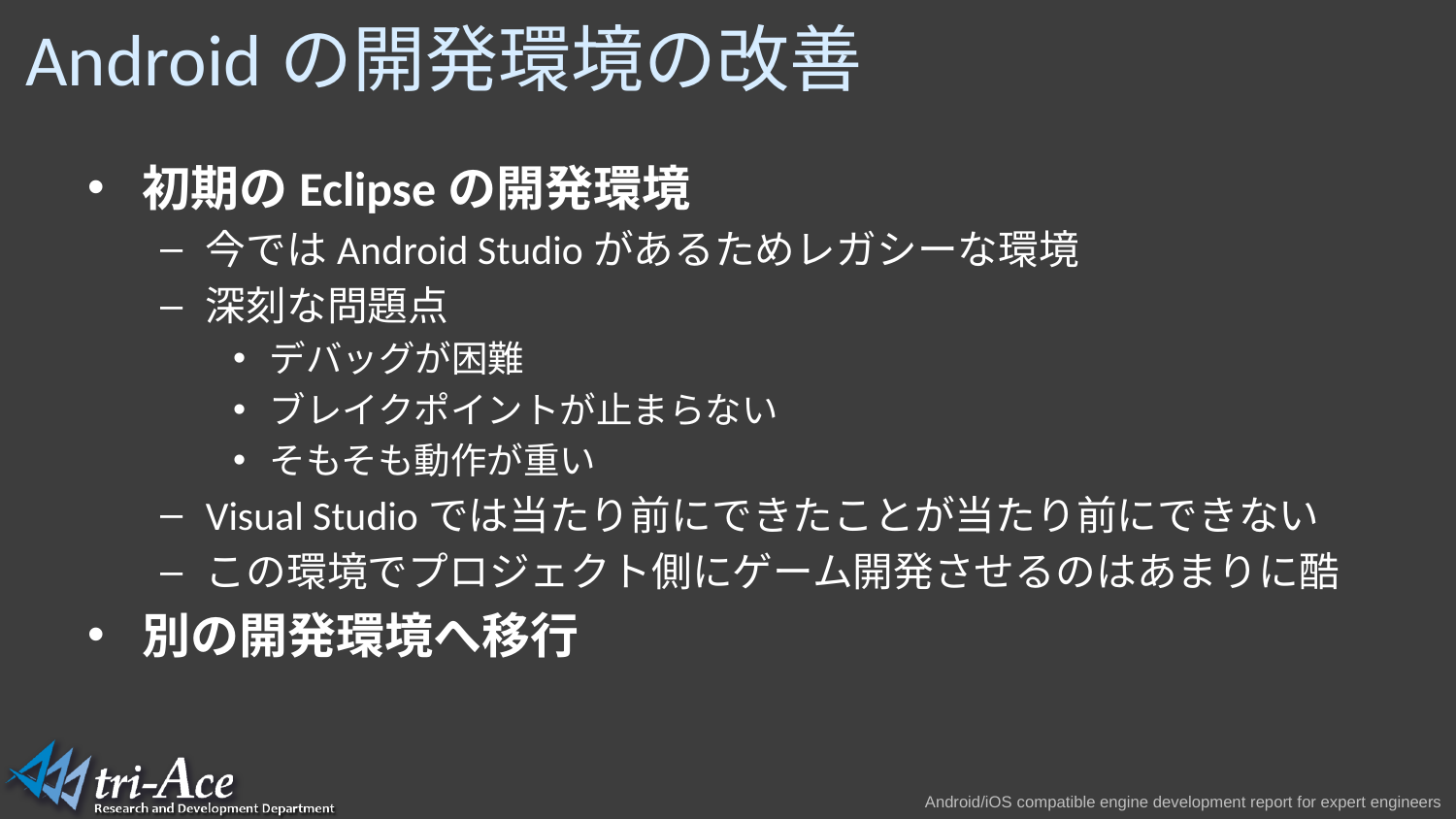

# Androidの開発環境の改善
初期のEclipseの開発環境
今ではAndroid Studioがあるためレガシーな環境
深刻な問題点
デバッグが困難
ブレイクポイントが止まらない
そもそも動作が重い
Visual Studioでは当たり前にできたことが当たり前にできない
この環境でプロジェクト側にゲーム開発させるのはあまりに酷
別の開発環境へ移行